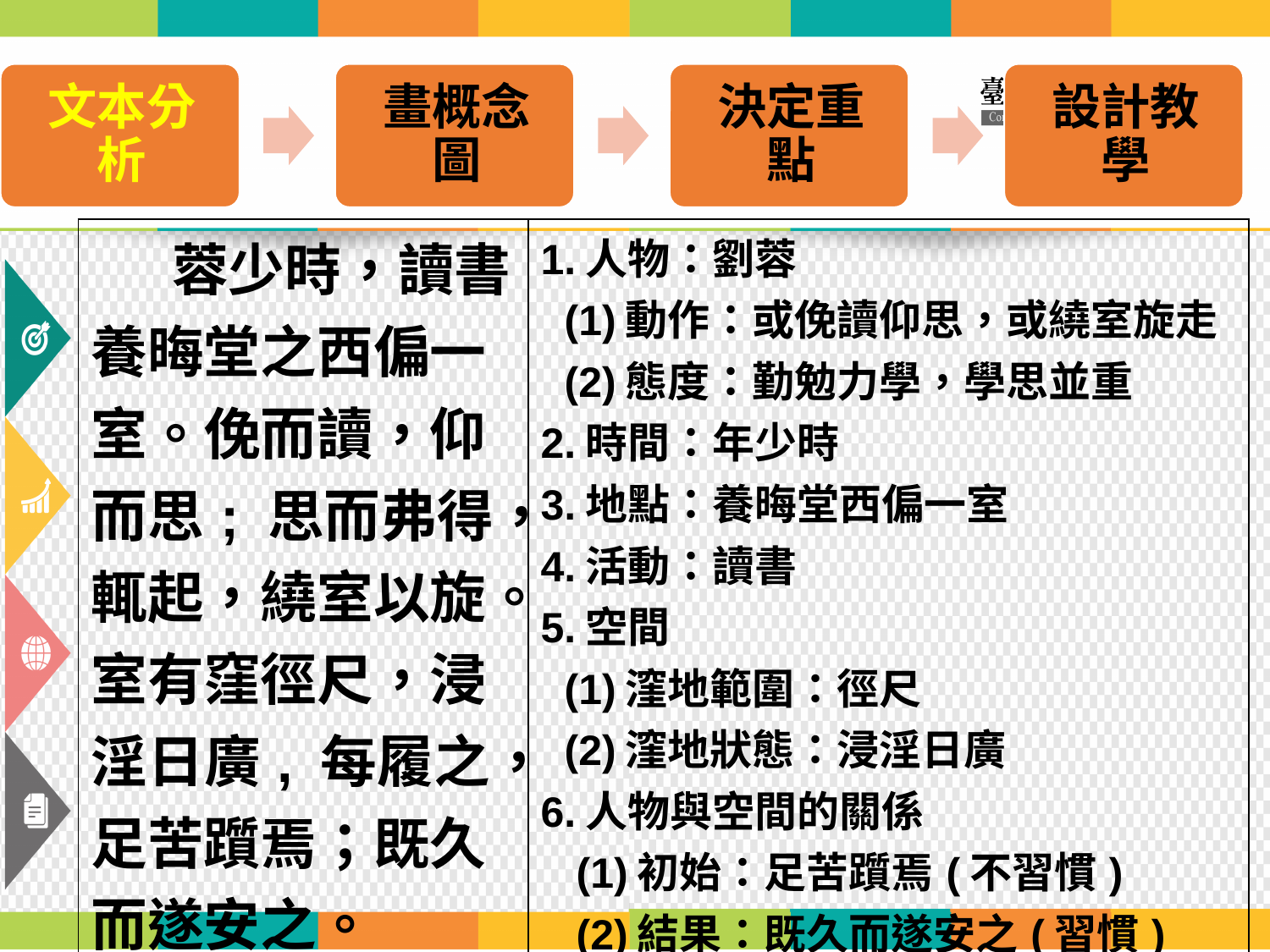

文本分析

畫概念圖

決定重點

設計教學
| 蓉少時，讀書養晦堂之西偏一室。俛而讀，仰而思; 思而弗得，輒起，繞室以旋。室有窪徑尺，浸淫日廣, 每履之，足苦躓焉；既久而遂安之。 | 1.人物：劉蓉 (1)動作：或俛讀仰思，或繞室旋走 (2)態度：勤勉力學，學思並重 2.時間：年少時 3.地點：養晦堂西偏一室 4.活動：讀書 5.空間 (1)漥地範圍：徑尺 (2)漥地狀態：浸淫日廣 6.人物與空間的關係 (1)初始：足苦躓焉(不習慣) (2)結果：既久而遂安之(習慣) (3)人物心情：苦→安 |
| --- | --- |